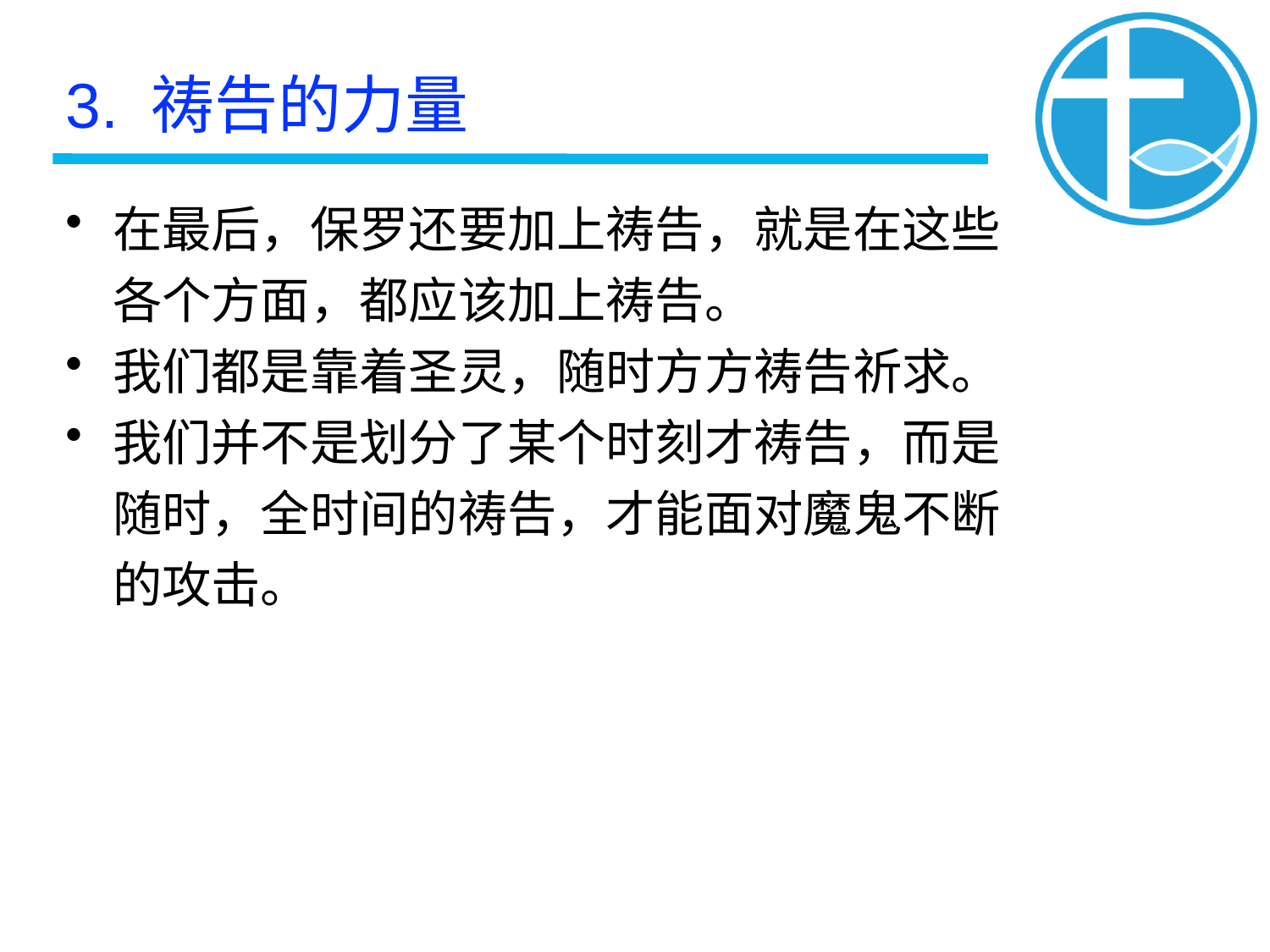

3. 祷告的力量
在最后，保罗还要加上祷告，就是在这些各个方面，都应该加上祷告。
我们都是靠着圣灵，随时方方祷告祈求。
我们并不是划分了某个时刻才祷告，而是随时，全时间的祷告，才能面对魔鬼不断的攻击。